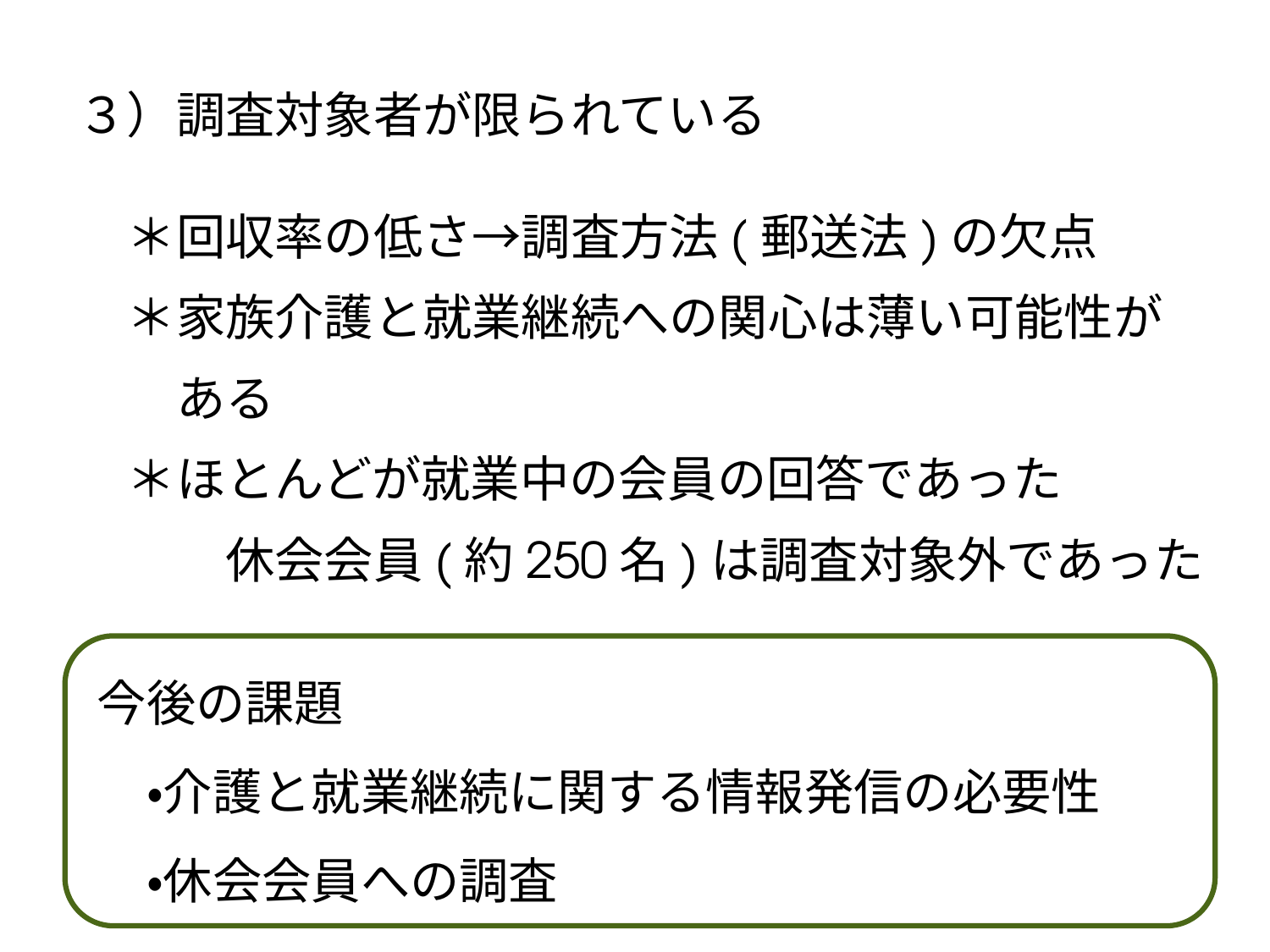

３）調査対象者が限られている

　＊回収率の低さ→調査方法(郵送法)の欠点
　＊家族介護と就業継続への関心は薄い可能性が
　　ある
　＊ほとんどが就業中の会員の回答であった
　　　休会会員(約250名)は調査対象外であった

今後の課題
　・介護と就業継続に関する情報発信の必要性
　・休会会員への調査